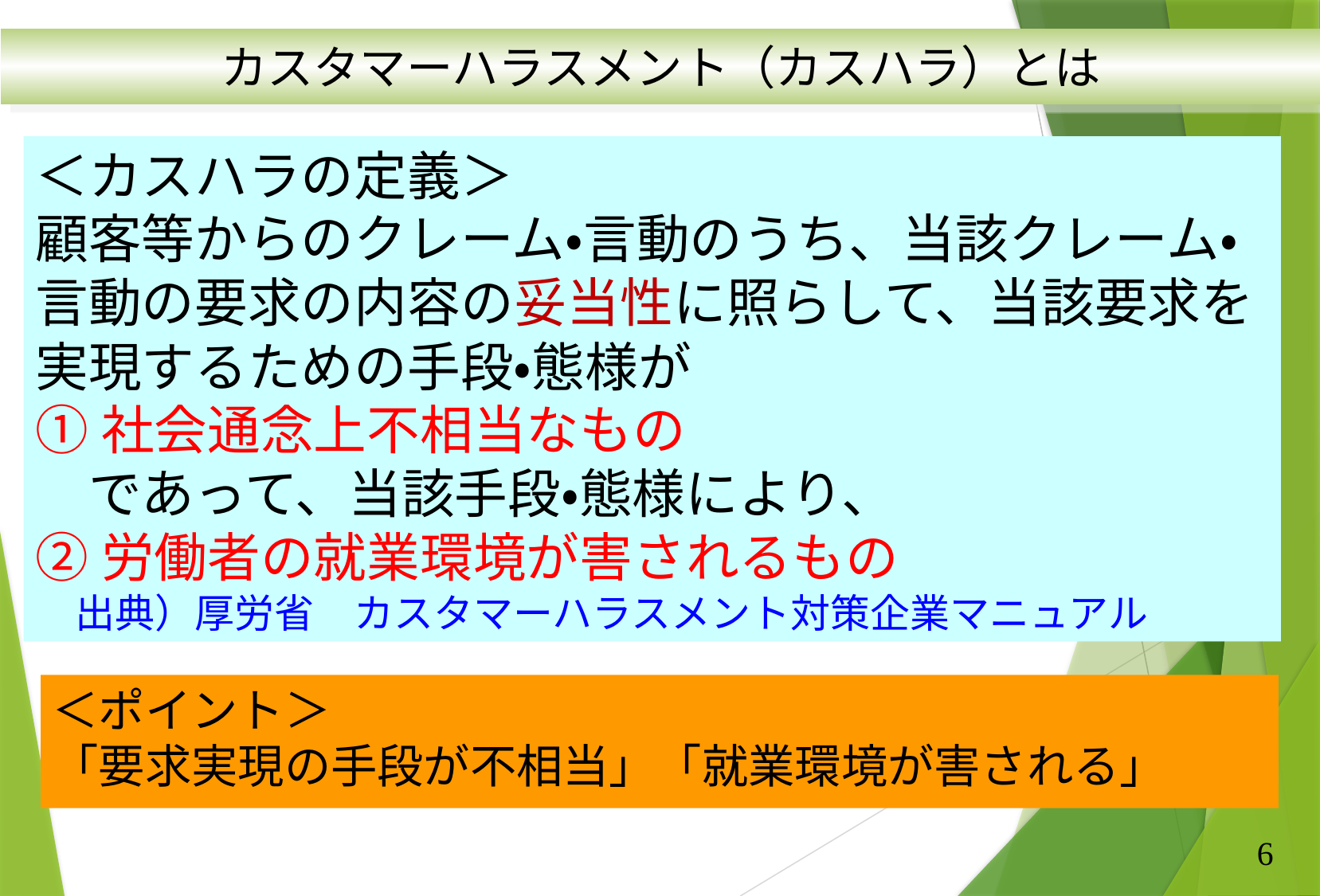

カスタマーハラスメント（カスハラ）とは
＜カスハラの定義＞
顧客等からのクレーム・言動のうち、当該クレーム・言動の要求の内容の妥当性に照らして、当該要求を実現するための手段・態様が
①社会通念上不相当なもの
　であって、当該手段・態様により、
②労働者の就業環境が害されるもの
　出典）厚労省　カスタマーハラスメント対策企業マニュアル
＜ポイント＞
「要求実現の手段が不相当」「就業環境が害される」
6